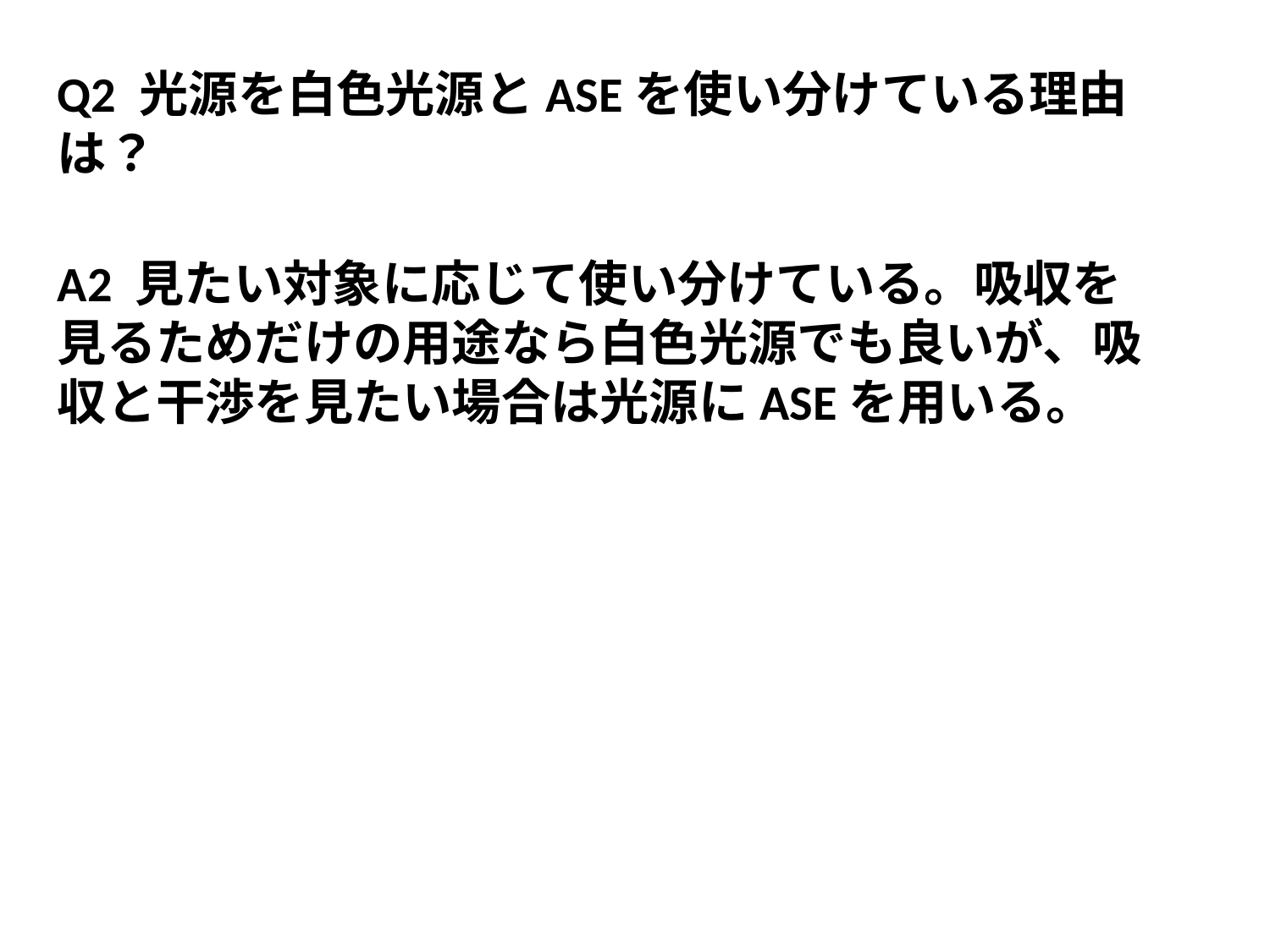

Q2 光源を白色光源とASEを使い分けている理由は？
A2 見たい対象に応じて使い分けている。吸収を見るためだけの用途なら白色光源でも良いが、吸収と干渉を見たい場合は光源にASEを用いる。